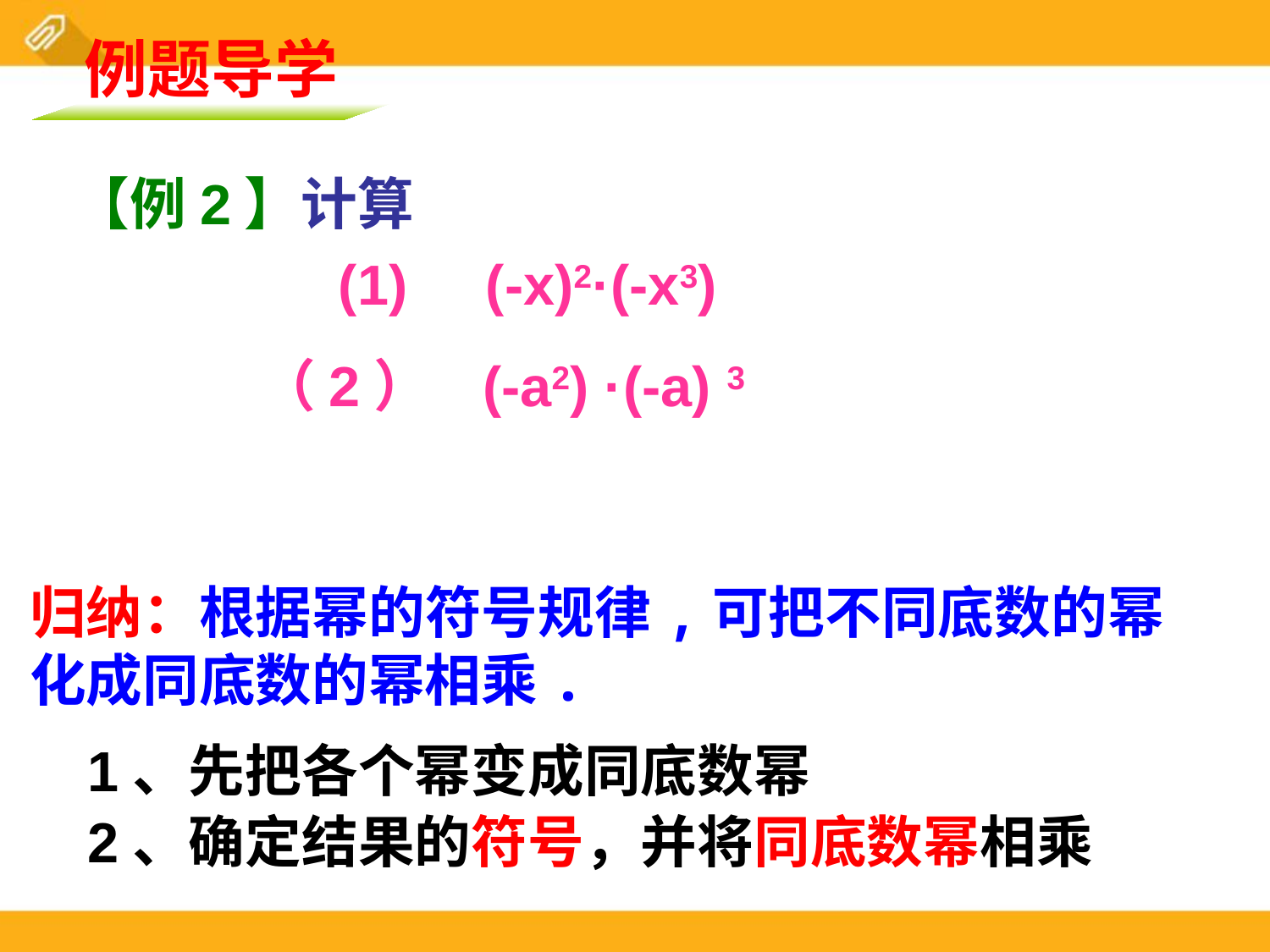

例题导学

【例2】计算
(1)     (-x)2·(-x3)
（2）   (-a2) ·(-a) 3
归纳：根据幂的符号规律,可把不同底数的幂
化成同底数的幂相乘.
1、先把各个幂变成同底数幂
2、确定结果的符号，并将同底数幂相乘